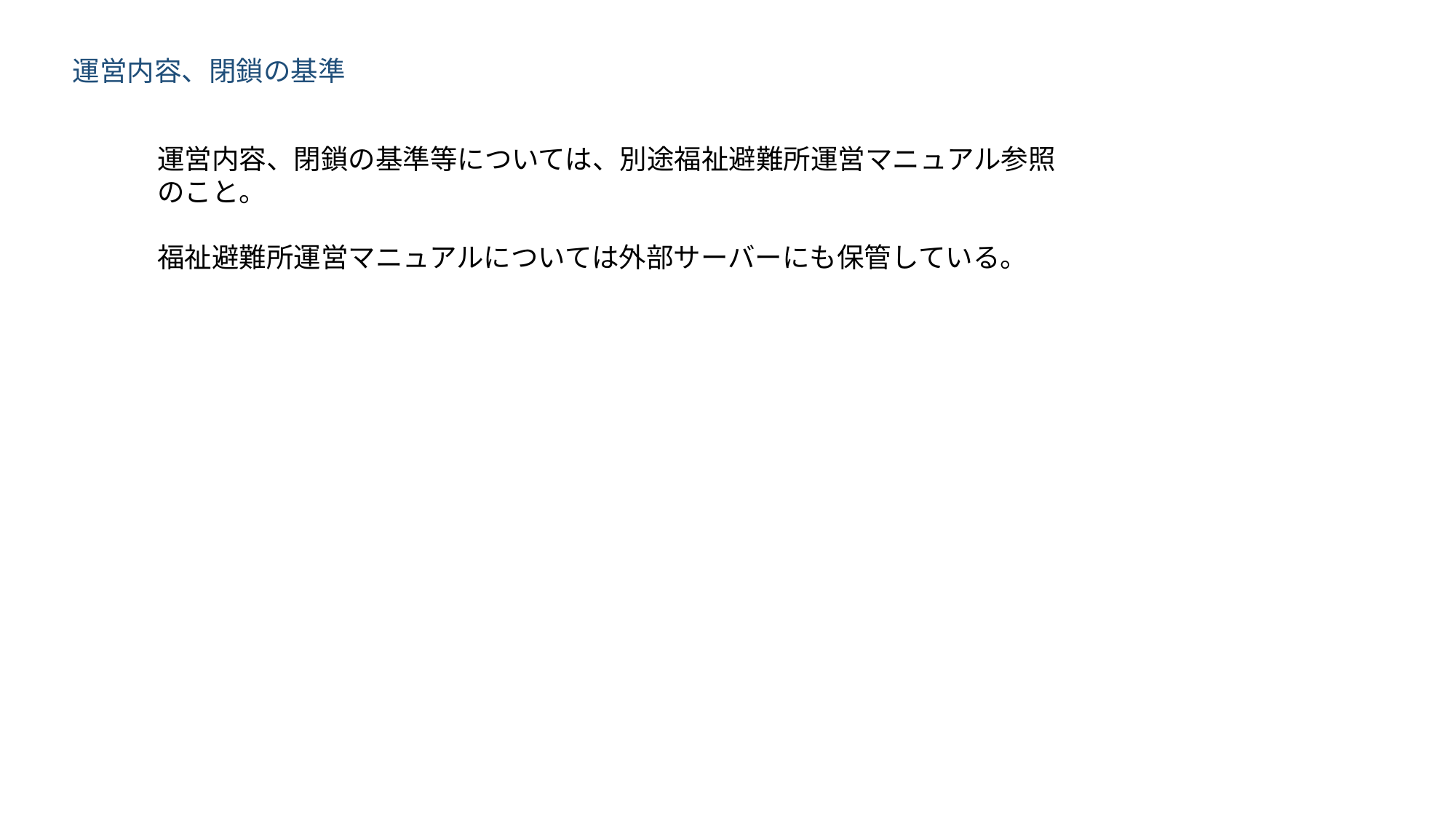

運営内容、閉鎖の基準
運営内容、閉鎖の基準等については、別途福祉避難所運営マニュアル参照のこと。

福祉避難所運営マニュアルについては外部サーバーにも保管している。